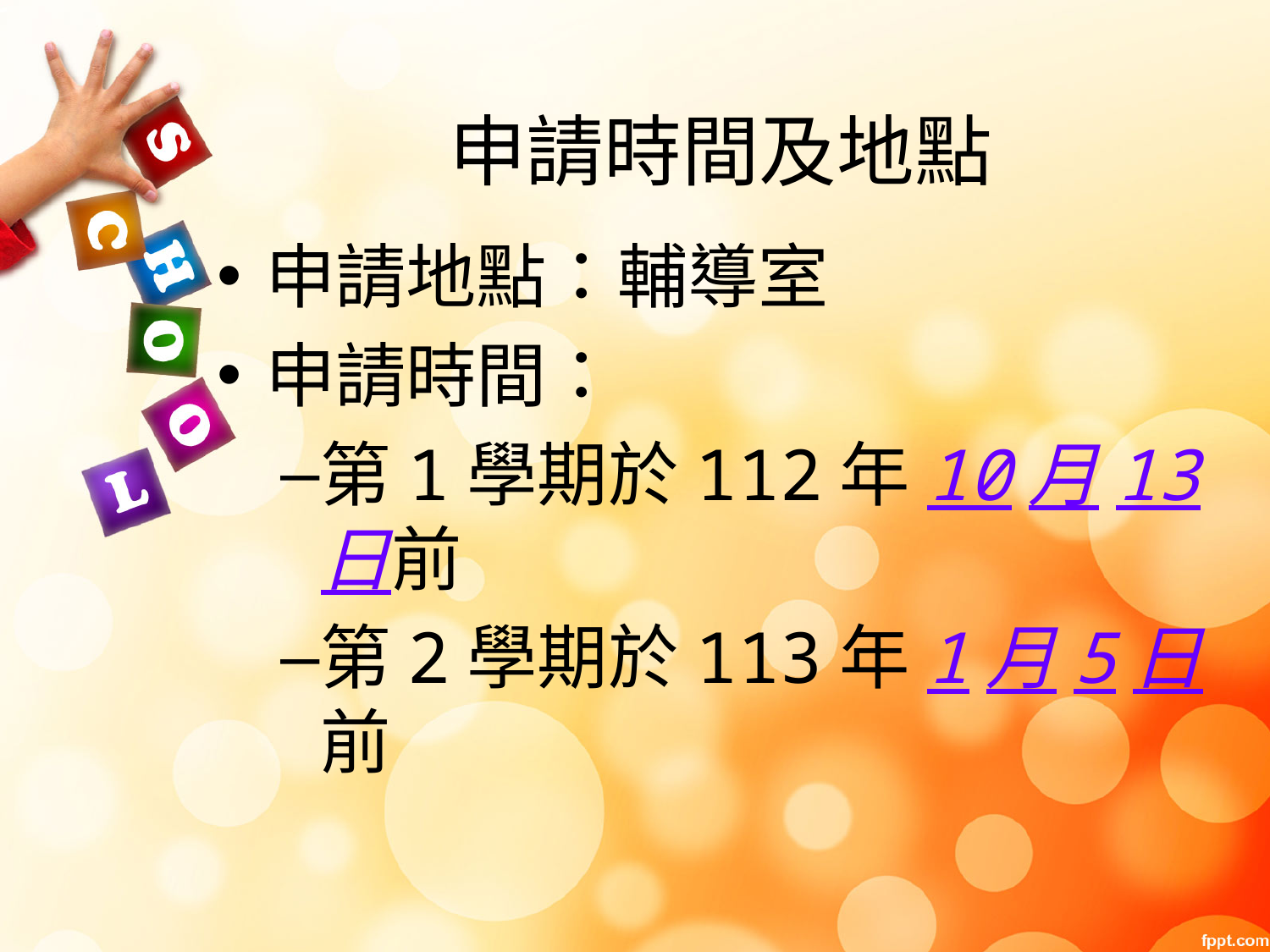

# 申請時間及地點
申請地點：輔導室
申請時間：
第1學期於112年10月13日前
第2學期於113年1月5日前